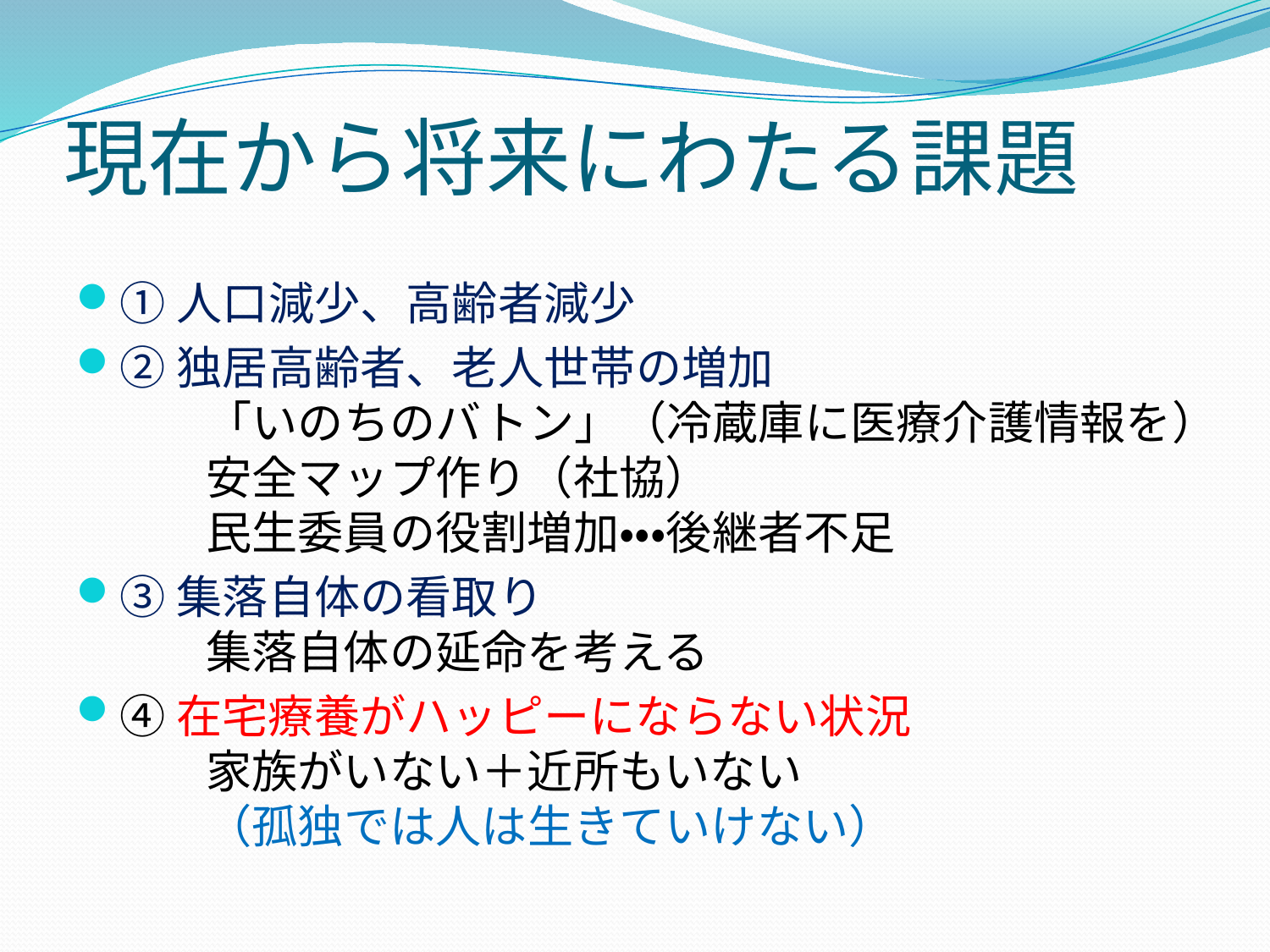

# 現在から将来にわたる課題
①人口減少、高齢者減少
②独居高齢者、老人世帯の増加
　　「いのちのバトン」（冷蔵庫に医療介護情報を）
　　安全マップ作り（社協）
　　民生委員の役割増加・・・後継者不足
③集落自体の看取り
　　集落自体の延命を考える
④在宅療養がハッピーにならない状況
　　家族がいない＋近所もいない
　　（孤独では人は生きていけない）